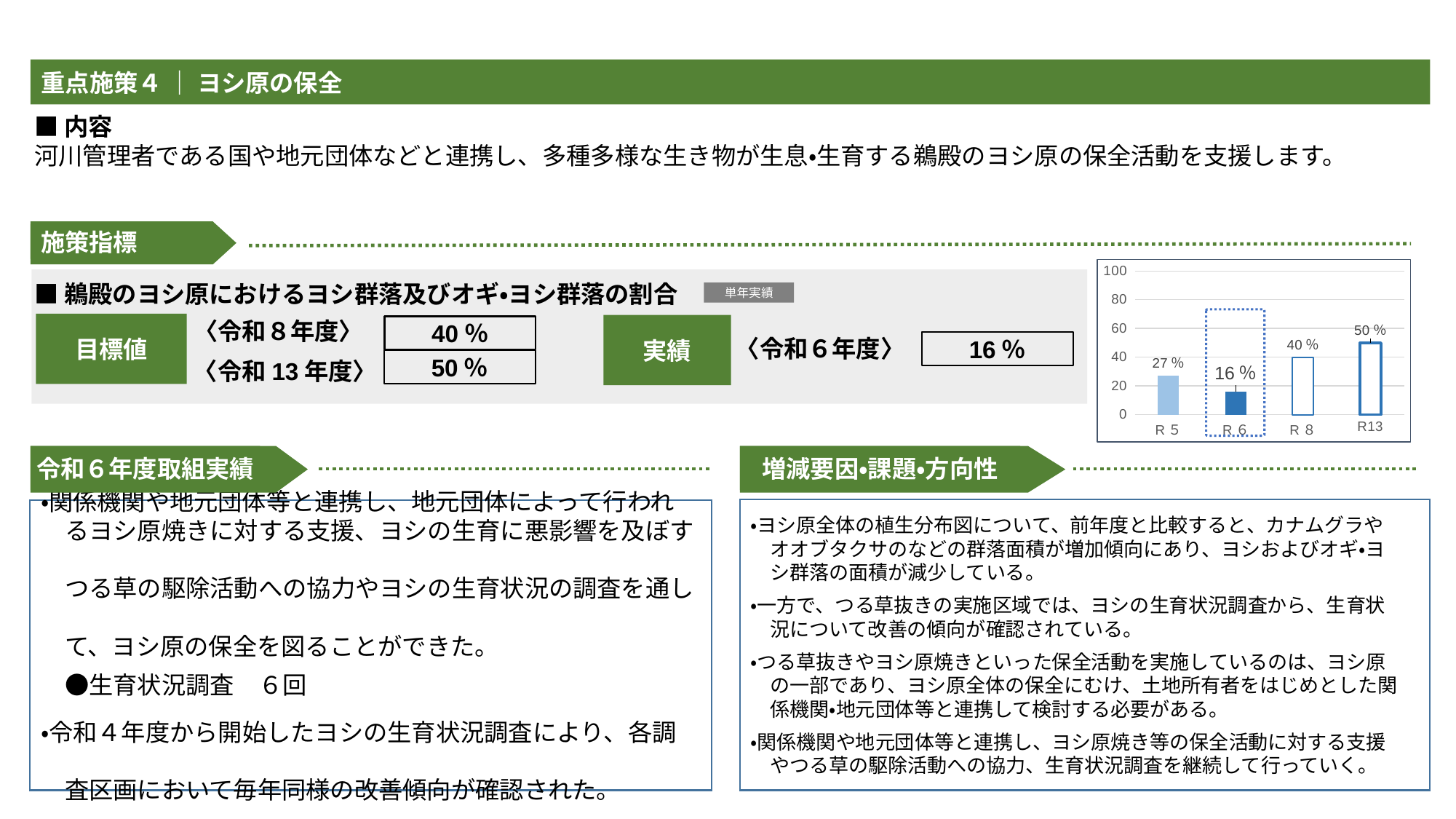

重点施策４ ｜ ヨシ原の保全
■内容
河川管理者である国や地元団体などと連携し、多種多様な生き物が生息・生育する鵜殿のヨシ原の保全活動を支援します。

施策指標

■鵜殿のヨシ原におけるヨシ群落及びオギ・ヨシ群落の割合
〈令和８年度〉
目標値
実績
40％

〈令和６年度〉
16％
50％
〈令和13年度〉
令和６年度取組実績
単年実績

### Chart

| Category | 系列 1 |
|---|---|
| R５ | 27.0 |
| R６ | 16.0 |
| R８ | 40.0 |
| R13 | 50.0 |

増減要因・課題・方向性
・ヨシ原全体の植生分布図について、前年度と比較すると、カナムグラや
　オオブタクサのなどの群落面積が増加傾向にあり、ヨシおよびオギ・ヨ
　シ群落の面積が減少している。
・一方で、つる草抜きの実施区域では、ヨシの生育状況調査から、生育状
　況について改善の傾向が確認されている。
・つる草抜きやヨシ原焼きといった保全活動を実施しているのは、ヨシ原
　の一部であり、ヨシ原全体の保全にむけ、土地所有者をはじめとした関
　係機関・地元団体等と連携して検討する必要がある。
・関係機関や地元団体等と連携し、ヨシ原焼き等の保全活動に対する支援
　やつる草の駆除活動への協力、生育状況調査を継続して行っていく。
・関係機関や地元団体等と連携し、地元団体によって行われ
　るヨシ原焼きに対する支援、ヨシの生育に悪影響を及ぼす
　つる草の駆除活動への協力やヨシの生育状況の調査を通し
　て、ヨシ原の保全を図ることができた。
　●生育状況調査　６回
・令和４年度から開始したヨシの生育状況調査により、各調
　査区画において毎年同様の改善傾向が確認された。